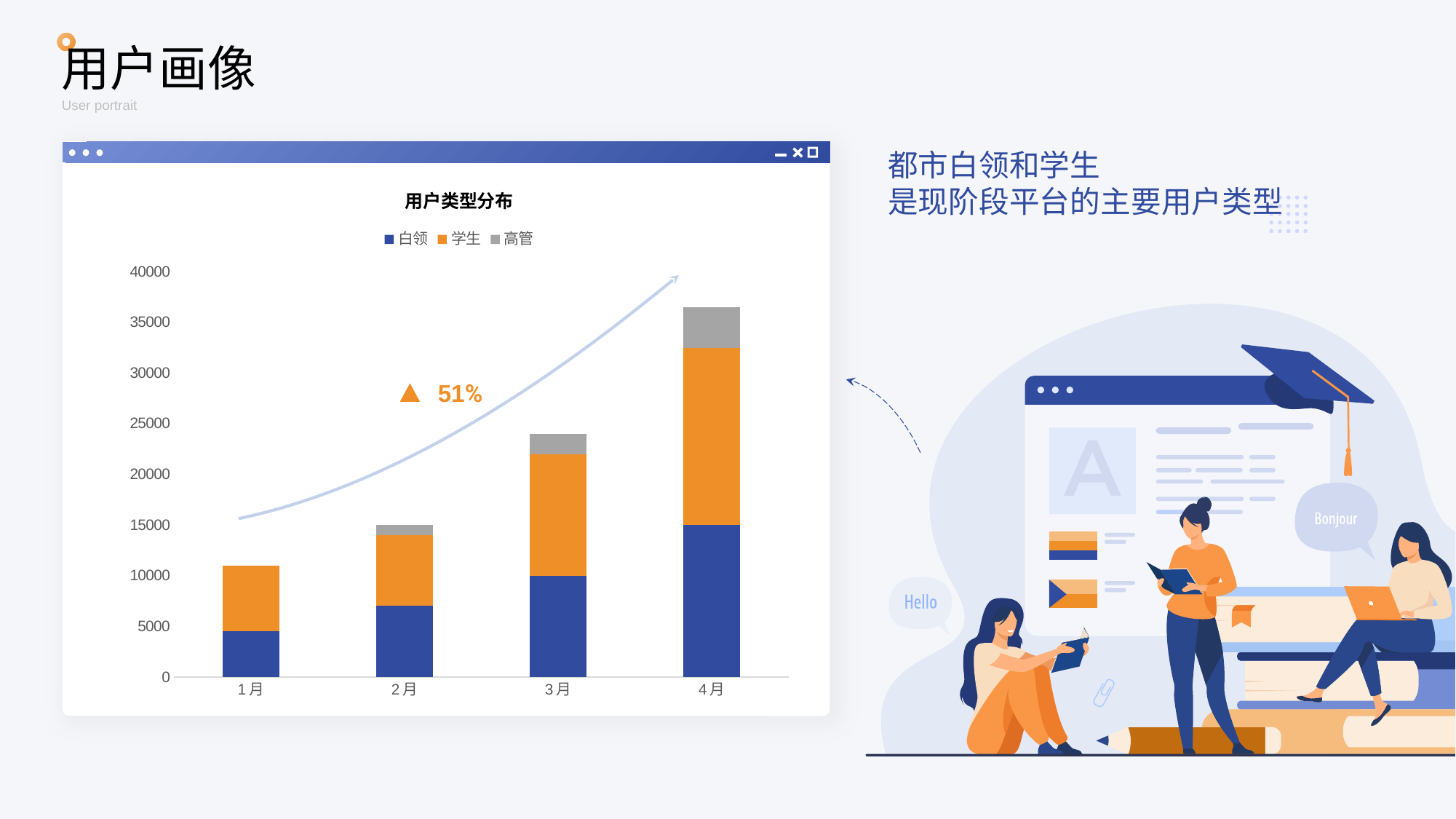

用户画像
User portrait

都市白领和学生
是现阶段平台的主要用户类型

### Chart: 用户类型分布

| Category | 白领 | 学生 | 高管 |
|---|---|---|---|
| 1月 | 4500.0 | 6500.0 | 0.0 |
| 2月 | 7000.0 | 7000.0 | 1000.0 |
| 3月 | 10000.0 | 12000.0 | 2000.0 |
| 4月 | 15000.0 | 17500.0 | 4000.0 |
51%